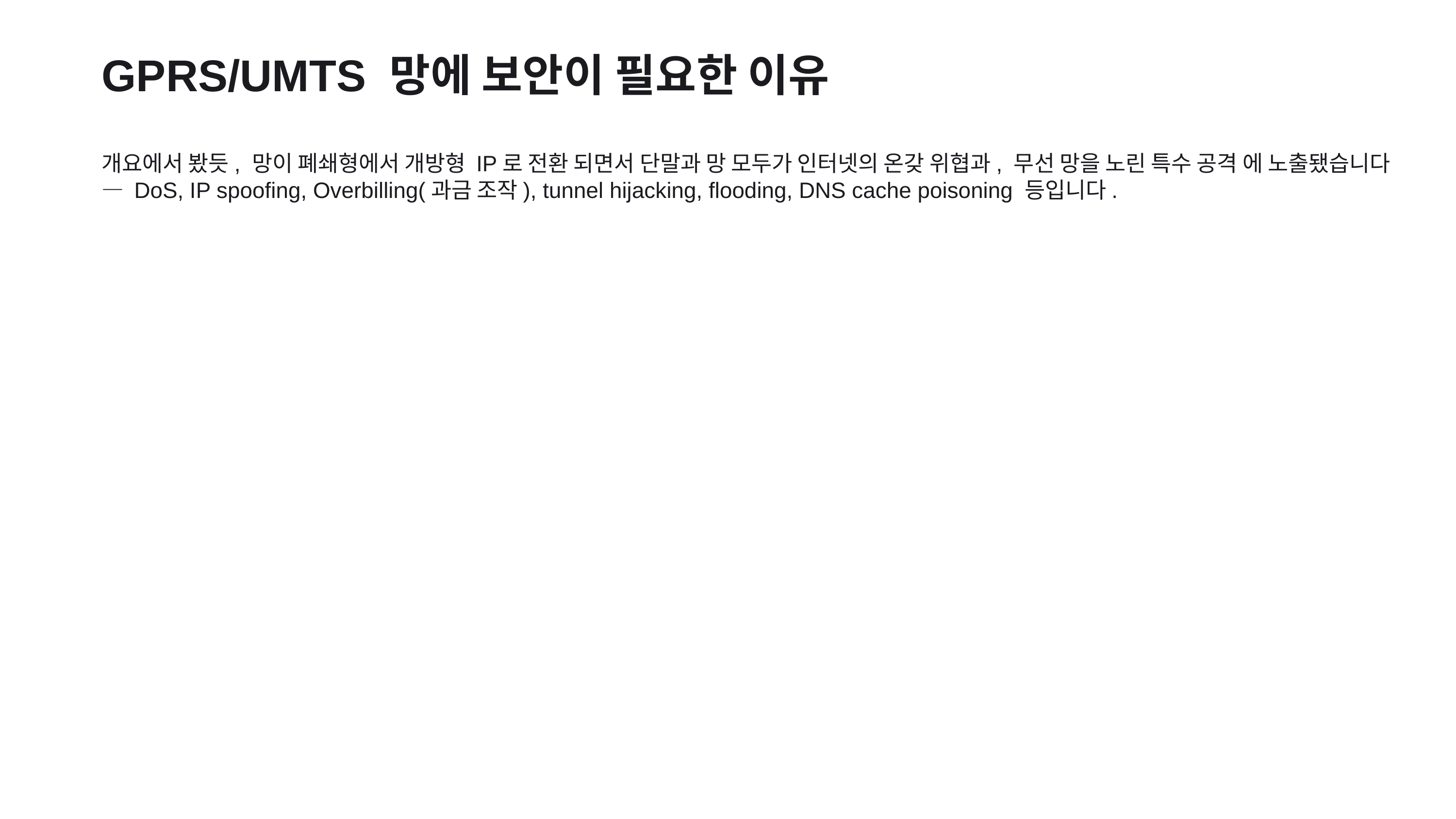

GPRS/UMTS 망에 보안이 필요한 이유
개요에서 봤듯, 망이 폐쇄형에서 개방형 IP로 전환 되면서 단말과 망 모두가 인터넷의 온갖 위협과, 무선 망을 노린 특수 공격 에 노출됐습니다 — DoS, IP spoofing, Overbilling(과금 조작), tunnel hijacking, flooding, DNS cache poisoning 등입니다.